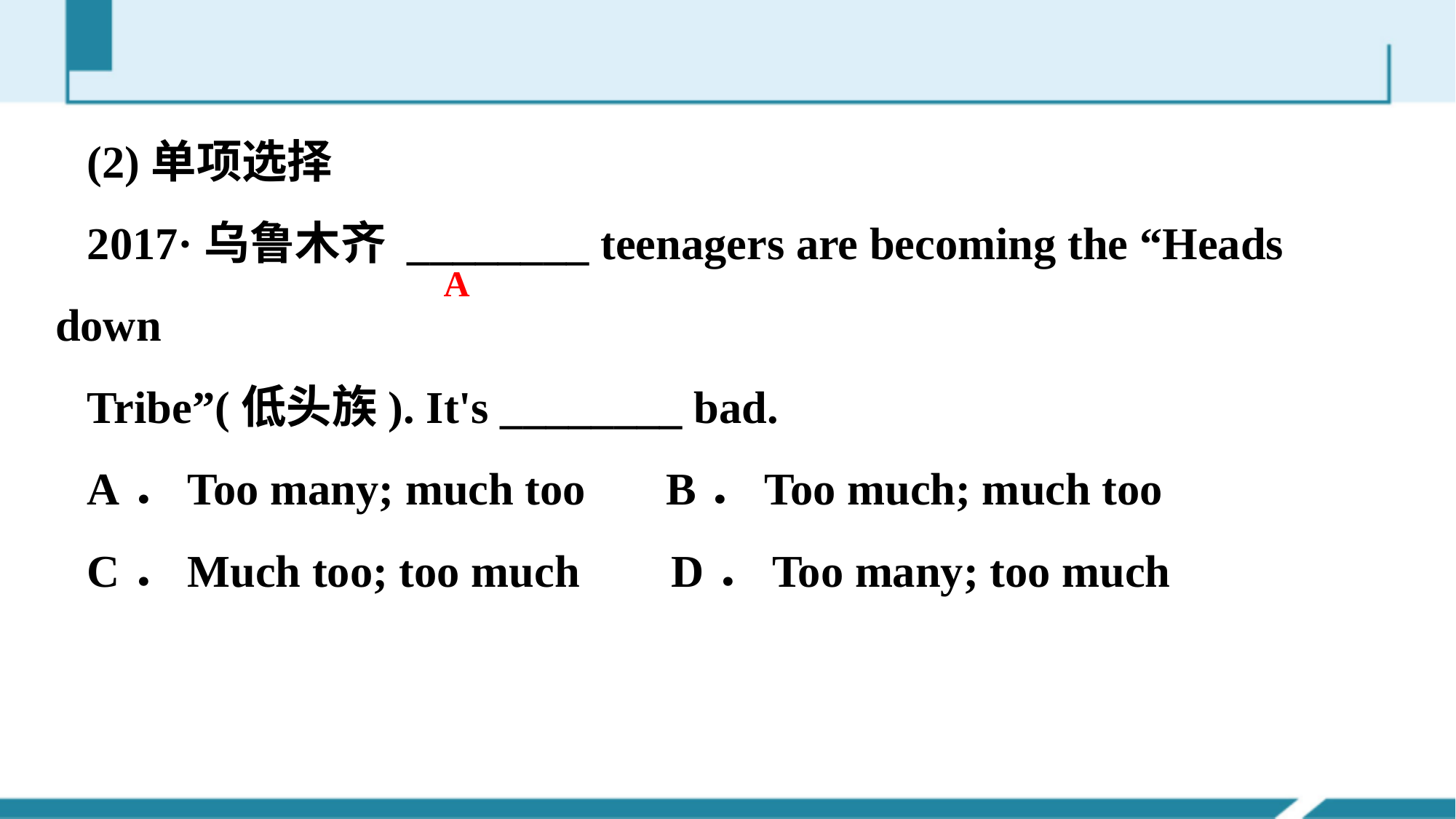

#
(2)单项选择
2017·乌鲁木齐 ________ teenagers are becoming the “Heads­down
Tribe”(低头族). It's ________ bad.
A．Too many; much too       B．Too much; much too
C．Much too; too much        D．Too many; too much
A